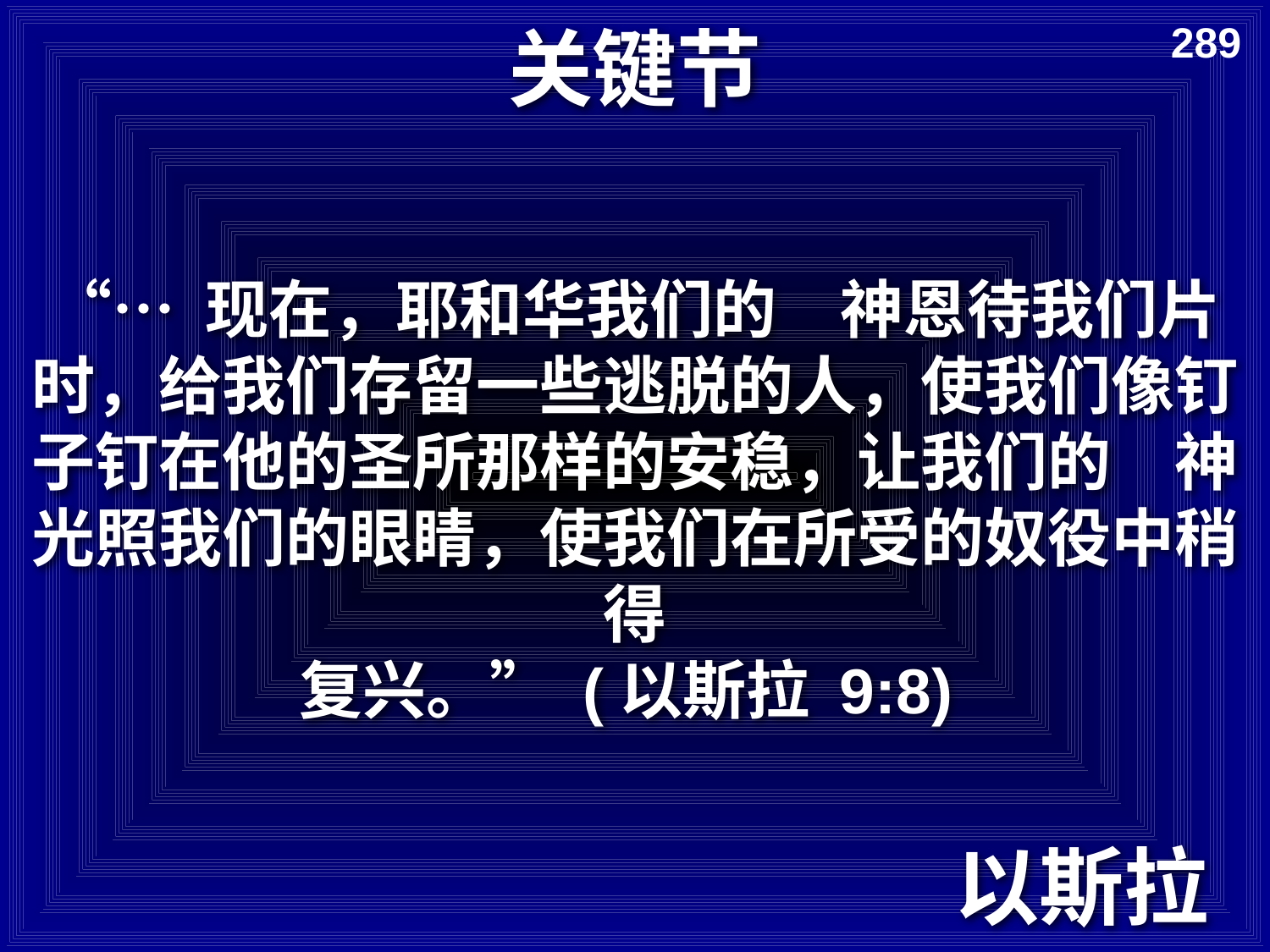

# 关键节
289

“… 现在，耶和华我们的　神恩待我们片时，给我们存留一些逃脱的人，使我们像钉子钉在他的圣所那样的安稳，让我们的　神光照我们的眼睛，使我们在所受的奴役中稍得
复兴。” (以斯拉 9:8)
以斯拉